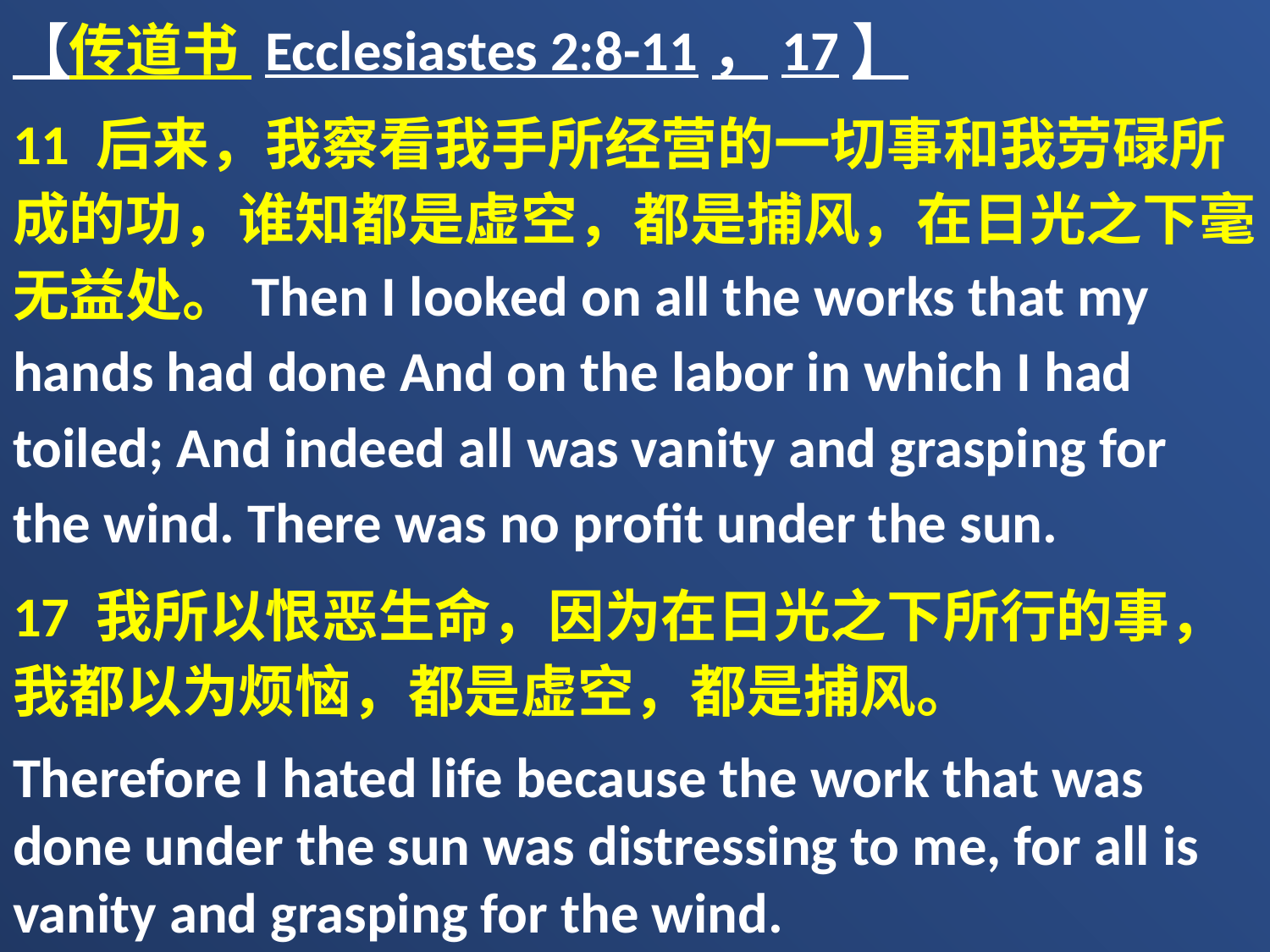

【传道书 Ecclesiastes 2:8-11，17】
11 后来，我察看我手所经营的一切事和我劳碌所成的功，谁知都是虚空，都是捕风，在日光之下毫无益处。Then I looked on all the works that my hands had done And on the labor in which I had toiled; And indeed all was vanity and grasping for the wind. There was no profit under the sun.
17 我所以恨恶生命，因为在日光之下所行的事，我都以为烦恼，都是虚空，都是捕风。
Therefore I hated life because the work that was done under the sun was distressing to me, for all is vanity and grasping for the wind.